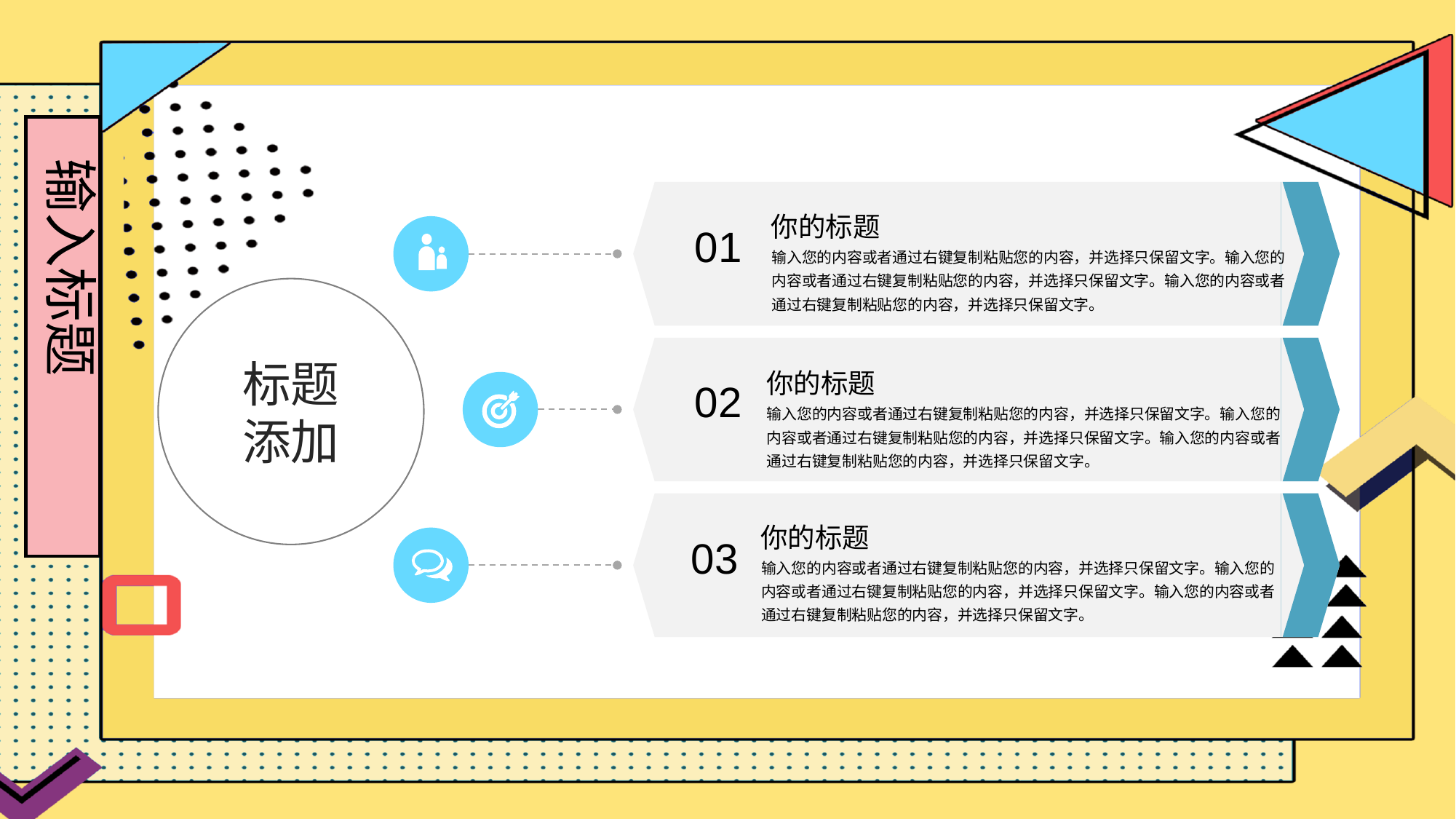

输入标题
你的标题

01

输入您的内容或者通过右键复制粘贴您的内容，并选择只保留文字。输入您的内容或者通过右键复制粘贴您的内容，并选择只保留文字。输入您的内容或者通过右键复制粘贴您的内容，并选择只保留文字。
标题
添加
你的标题

02

输入您的内容或者通过右键复制粘贴您的内容，并选择只保留文字。输入您的内容或者通过右键复制粘贴您的内容，并选择只保留文字。输入您的内容或者通过右键复制粘贴您的内容，并选择只保留文字。
你的标题

03

输入您的内容或者通过右键复制粘贴您的内容，并选择只保留文字。输入您的内容或者通过右键复制粘贴您的内容，并选择只保留文字。输入您的内容或者通过右键复制粘贴您的内容，并选择只保留文字。